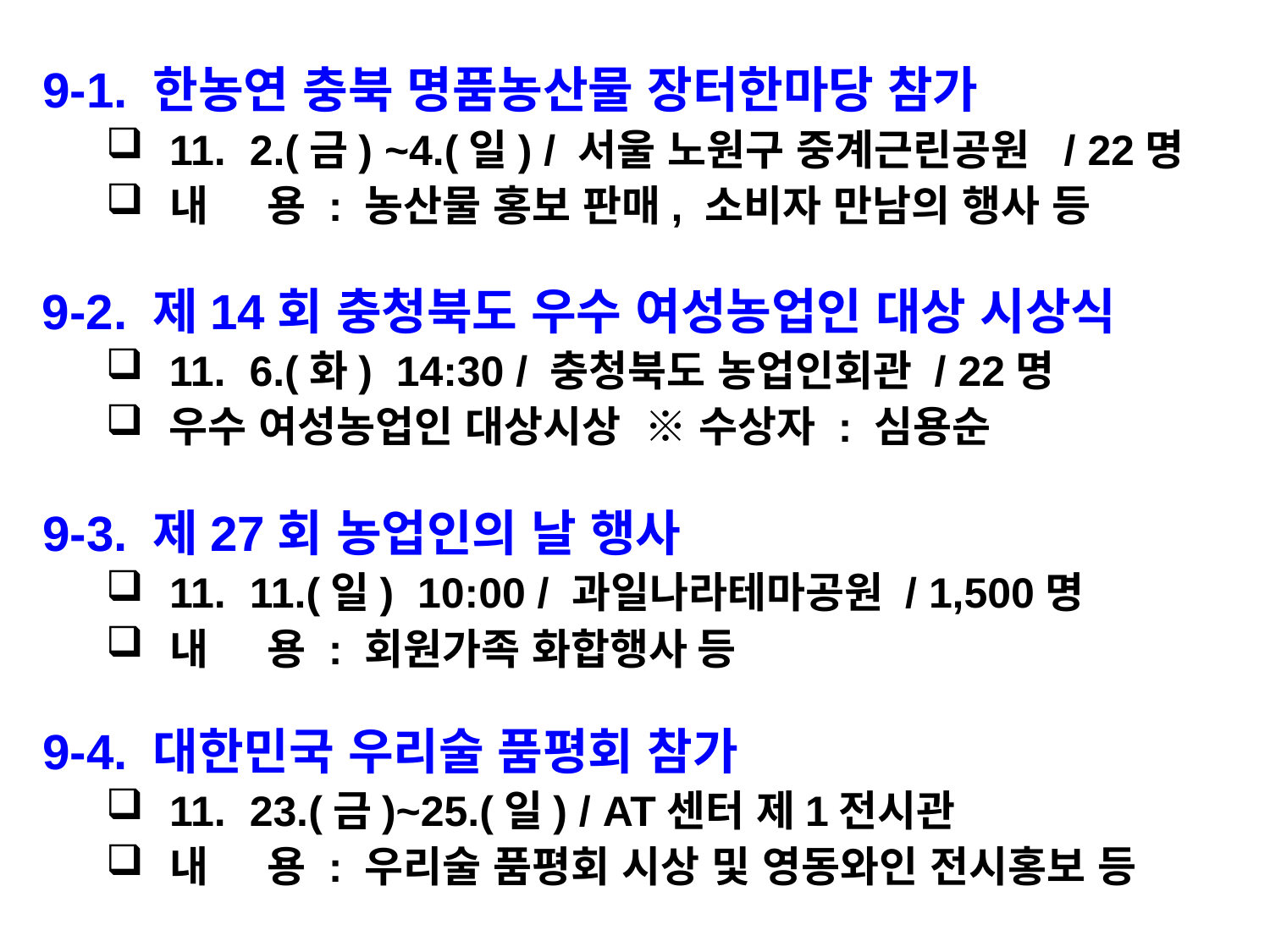

9-1. 한농연 충북 명품농산물 장터한마당 참가
11.  2.(금) ~4.(일) / 서울 노원구 중계근린공원  / 22명
내     용 : 농산물 홍보 판매, 소비자 만남의 행사 등
9-2. 제14회 충청북도 우수 여성농업인 대상 시상식
11.  6.(화)  14:30 / 충청북도 농업인회관 / 22명
우수 여성농업인 대상시상  ※ 수상자 : 심용순
9-3. 제27회 농업인의 날 행사
11.  11.(일)  10:00 / 과일나라테마공원 / 1,500명
내     용 : 회원가족 화합행사 등
9-4. 대한민국 우리술 품평회 참가
11.  23.(금)~25.(일) / AT센터 제1전시관
내     용 : 우리술 품평회 시상 및 영동와인 전시홍보 등